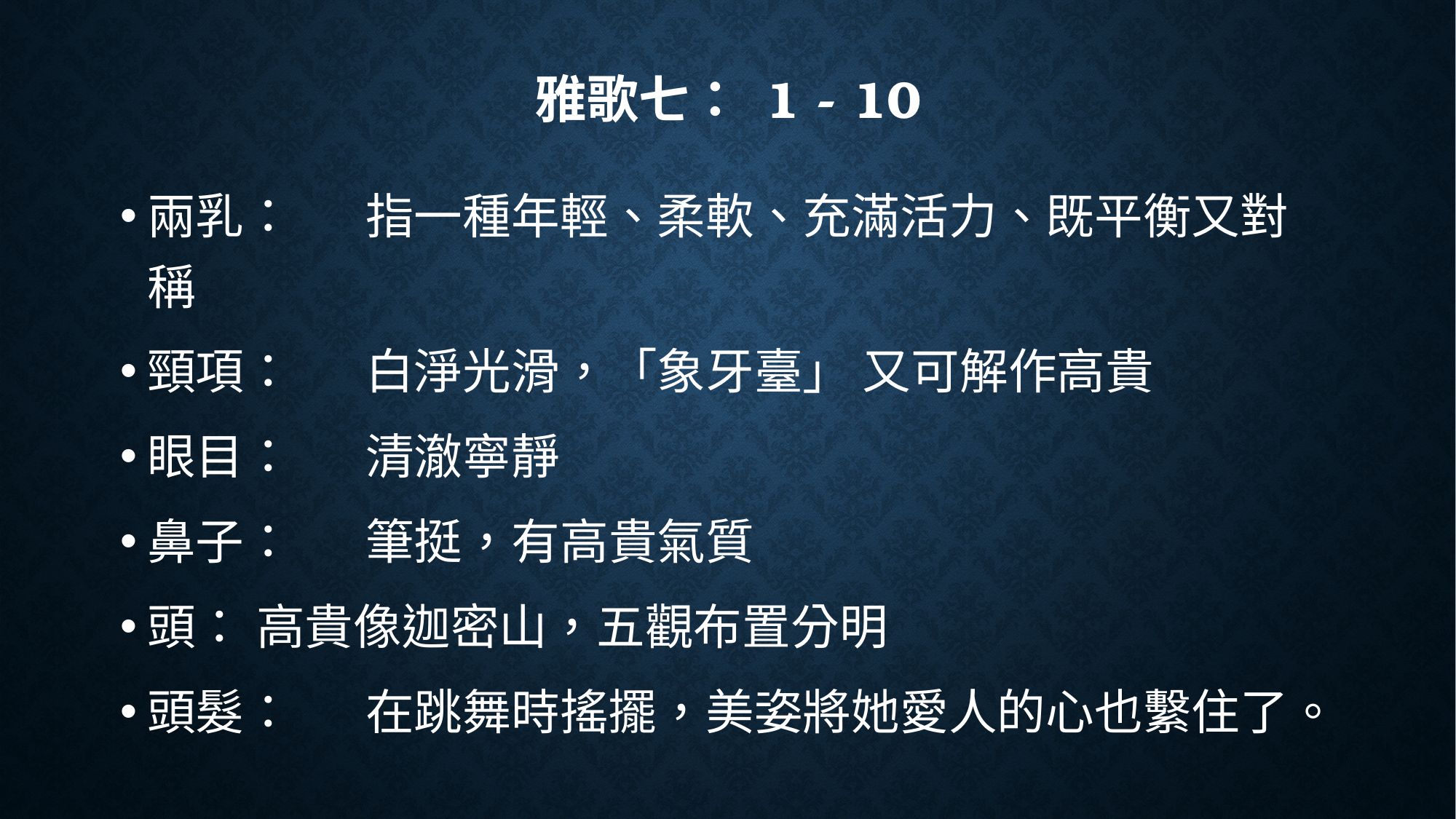

# 雅歌七： 1 - 10
兩乳：	指一種年輕、柔軟、充滿活力、既平衡又對稱
頸項：	白淨光滑，「象牙臺」 又可解作高貴
眼目：	清澈寧靜
鼻子：	筆挺，有高貴氣質
頭：	高貴像迦密山，五觀布置分明
頭髮：	在跳舞時搖擺，美姿將她愛人的心也繫住了。